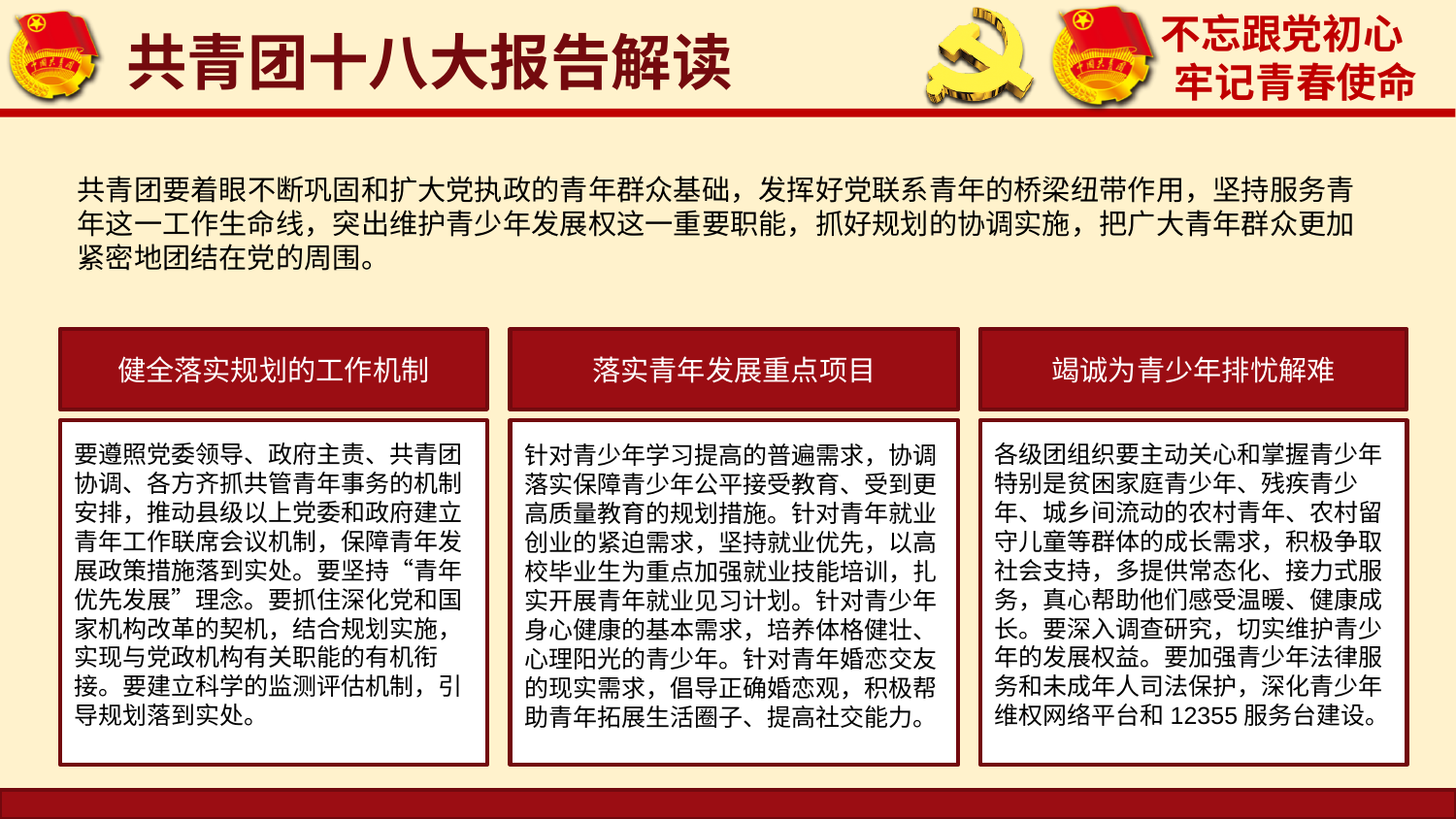

共青团十八大报告解读
共青团要着眼不断巩固和扩大党执政的青年群众基础，发挥好党联系青年的桥梁纽带作用，坚持服务青年这一工作生命线，突出维护青少年发展权这一重要职能，抓好规划的协调实施，把广大青年群众更加紧密地团结在党的周围。
健全落实规划的工作机制
落实青年发展重点项目
竭诚为青少年排忧解难

要遵照党委领导、政府主责、共青团协调、各方齐抓共管青年事务的机制安排，推动县级以上党委和政府建立青年工作联席会议机制，保障青年发展政策措施落到实处。要坚持“青年优先发展”理念。要抓住深化党和国家机构改革的契机，结合规划实施，实现与党政机构有关职能的有机衔接。要建立科学的监测评估机制，引导规划落到实处。

针对青少年学习提高的普遍需求，协调落实保障青少年公平接受教育、受到更高质量教育的规划措施。针对青年就业创业的紧迫需求，坚持就业优先，以高校毕业生为重点加强就业技能培训，扎实开展青年就业见习计划。针对青少年身心健康的基本需求，培养体格健壮、心理阳光的青少年。针对青年婚恋交友的现实需求，倡导正确婚恋观，积极帮助青年拓展生活圈子、提高社交能力。

各级团组织要主动关心和掌握青少年特别是贫困家庭青少年、残疾青少年、城乡间流动的农村青年、农村留守儿童等群体的成长需求，积极争取社会支持，多提供常态化、接力式服务，真心帮助他们感受温暖、健康成长。要深入调查研究，切实维护青少年的发展权益。要加强青少年法律服务和未成年人司法保护，深化青少年维权网络平台和12355服务台建设。